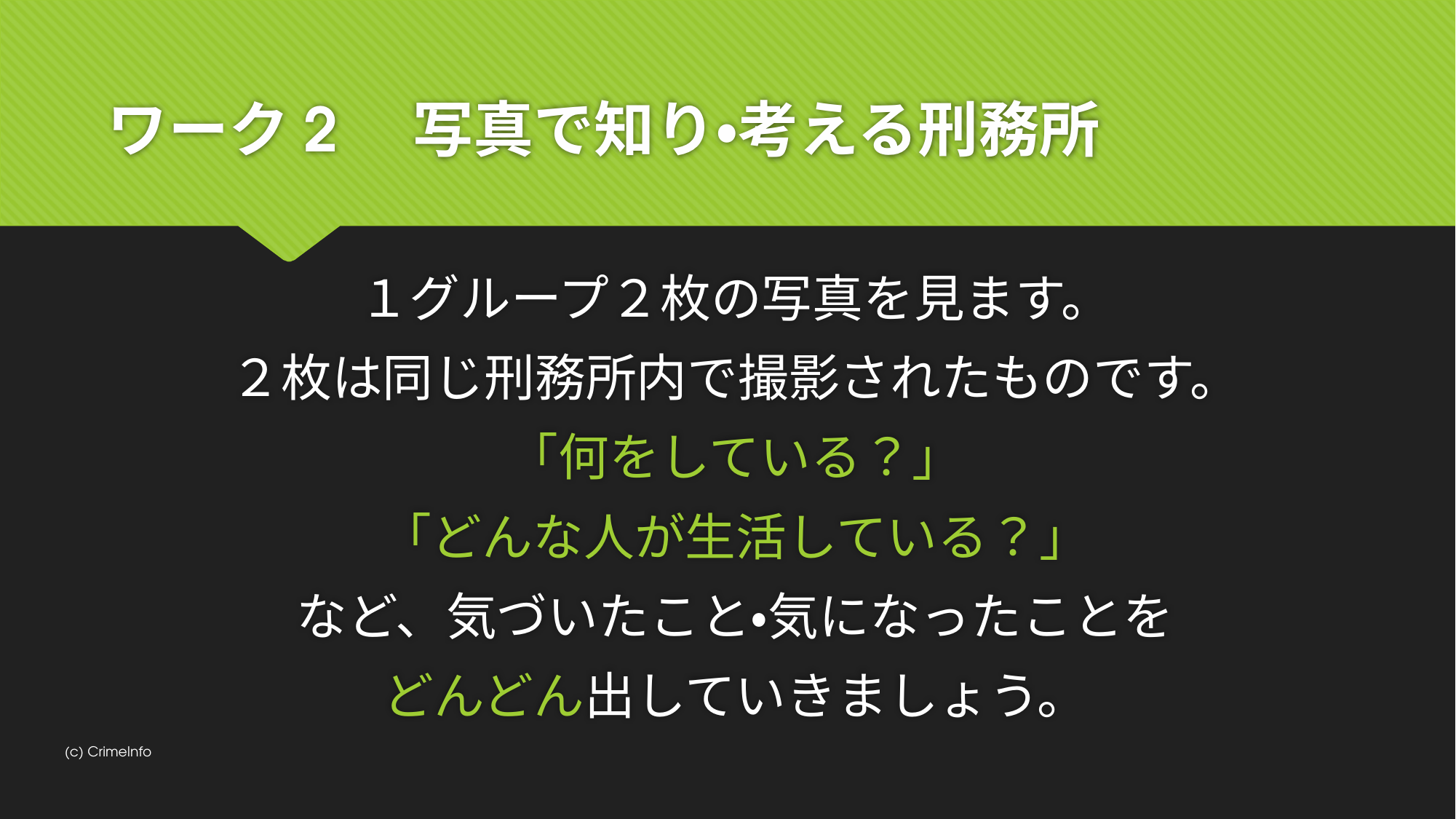

# ワーク2　写真で知り・考える刑務所
１グループ２枚の写真を見ます。
２枚は同じ刑務所内で撮影されたものです。
「何をしている？」
「どんな人が生活している？」
など、気づいたこと・気になったことを
どんどん出していきましょう。
(c) CrimeInfo